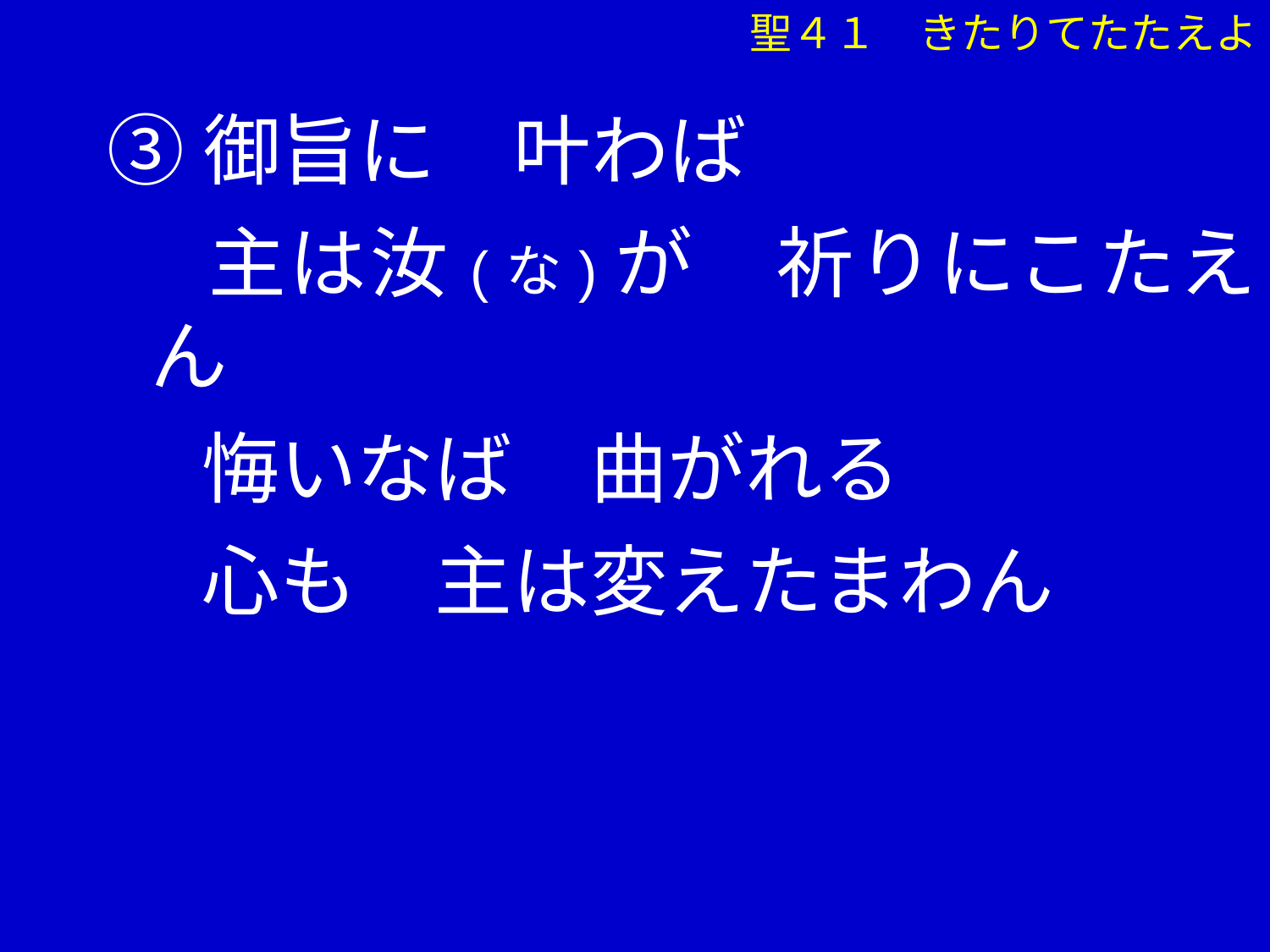

③御旨に　叶わば
　 主は汝(な)が　祈りにこたえん
　 悔いなば　曲がれる
　 心も　主は変えたまわん
聖４１　きたりてたたえよ